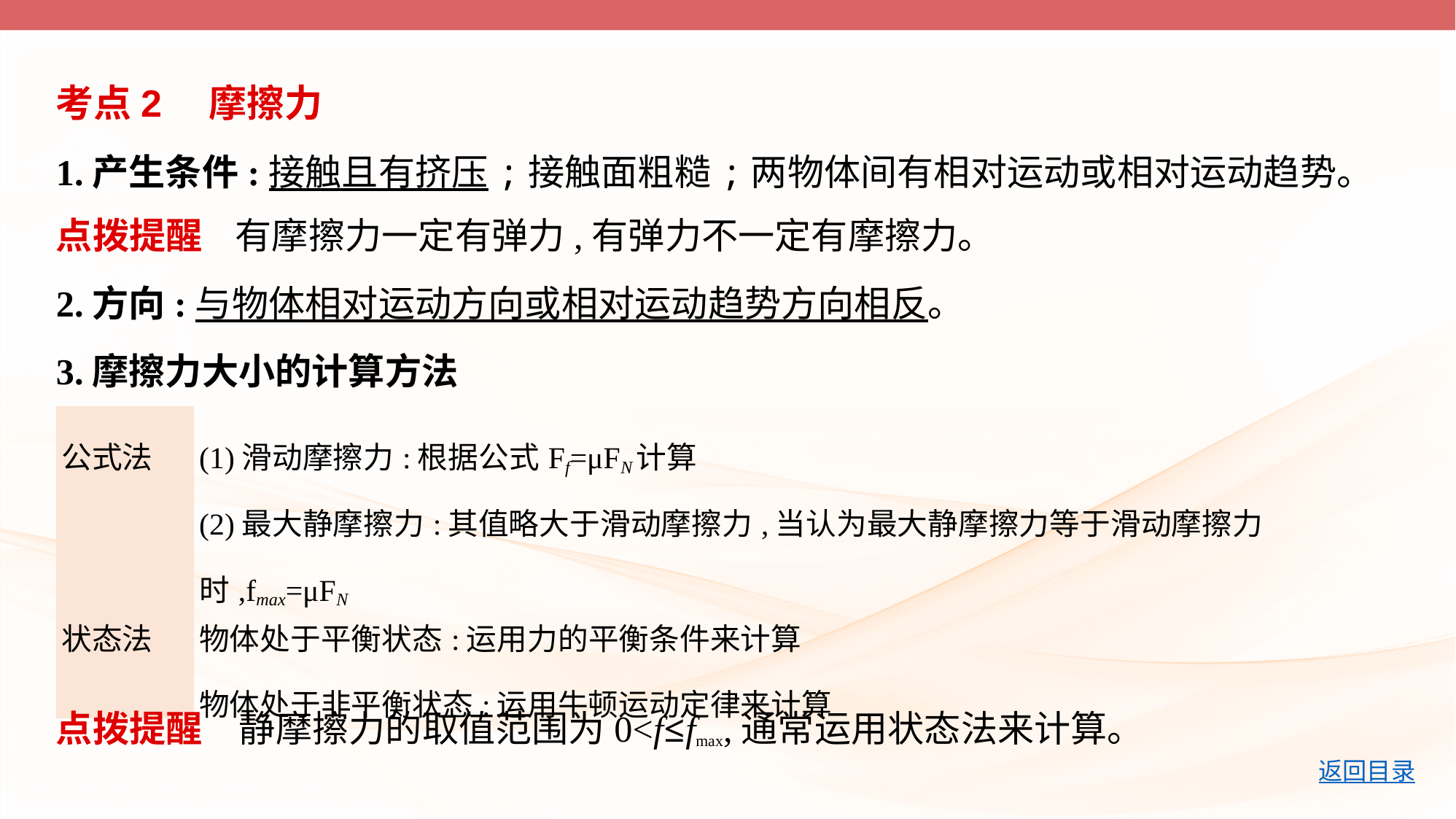

考点2　摩擦力
1.产生条件:接触且有挤压;接触面粗糙;两物体间有相对运动或相对运动趋势。
点拨提醒    有摩擦力一定有弹力,有弹力不一定有摩擦力。
2.方向:与物体相对运动方向或相对运动趋势方向相反。
3.摩擦力大小的计算方法
| 公式法 | (1)滑动摩擦力:根据公式Ff=μFN计算 (2)最大静摩擦力:其值略大于滑动摩擦力,当认为最大静摩擦力等于滑动摩擦力时,fmax=μFN |
| --- | --- |
| 状态法 | 物体处于平衡状态:运用力的平衡条件来计算 |
|  | 物体处于非平衡状态:运用牛顿运动定律来计算 |
点拨提醒　静摩擦力的取值范围为0<f≤fmax,通常运用状态法来计算。